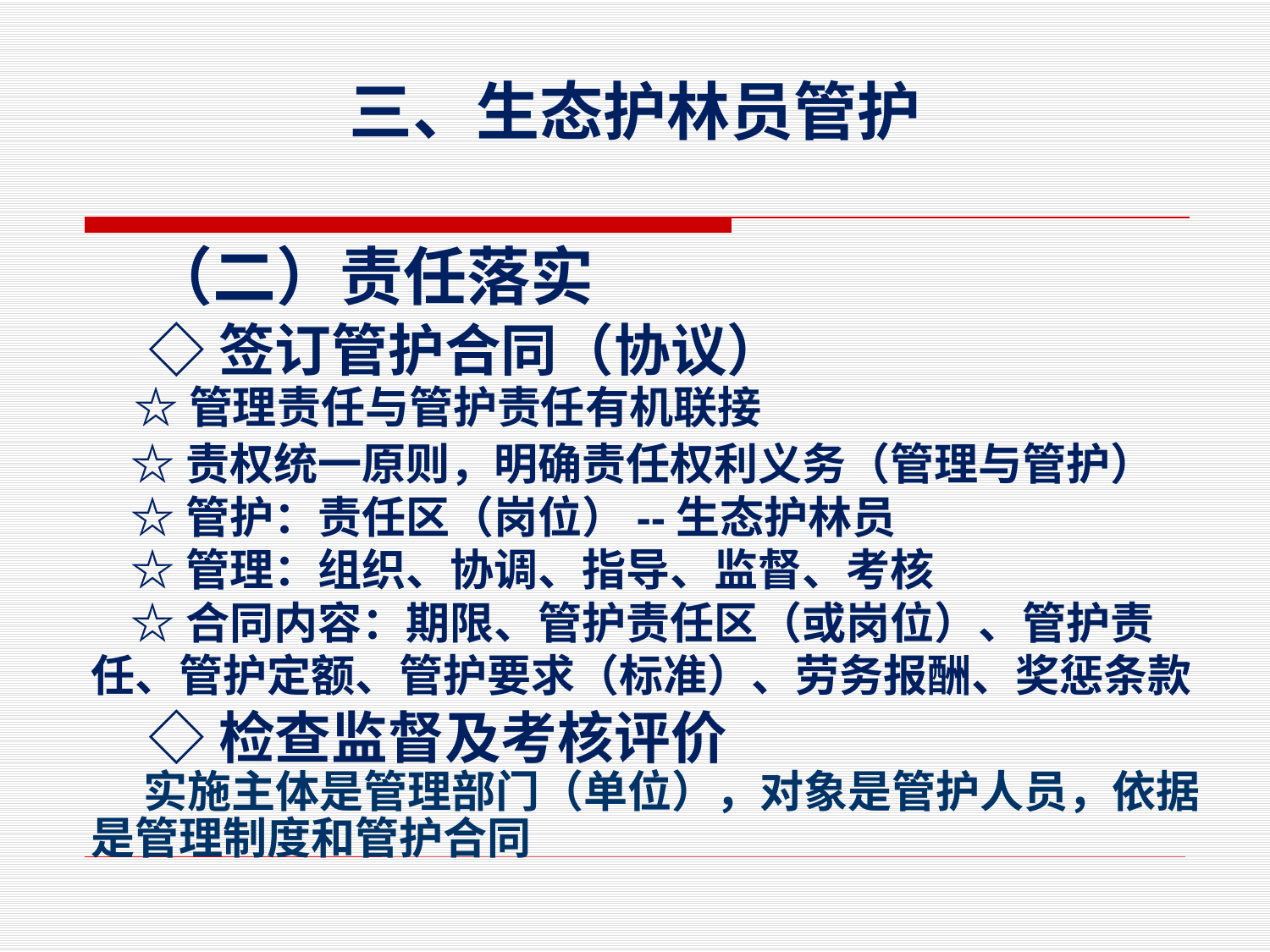

# 三、生态护林员管护
   （二）责任落实
    ◇签订管护合同（协议）
   ☆管理责任与管护责任有机联接
    ☆责权统一原则，明确责任权利义务（管理与管护）
    ☆管护：责任区（岗位）--生态护林员
    ☆管理：组织、协调、指导、监督、考核
    ☆合同内容：期限、管护责任区（或岗位）、管护责任、管护定额、管护要求（标准）、劳务报酬、奖惩条款
    ◇检查监督及考核评价
    实施主体是管理部门（单位），对象是管护人员，依据是管理制度和管护合同